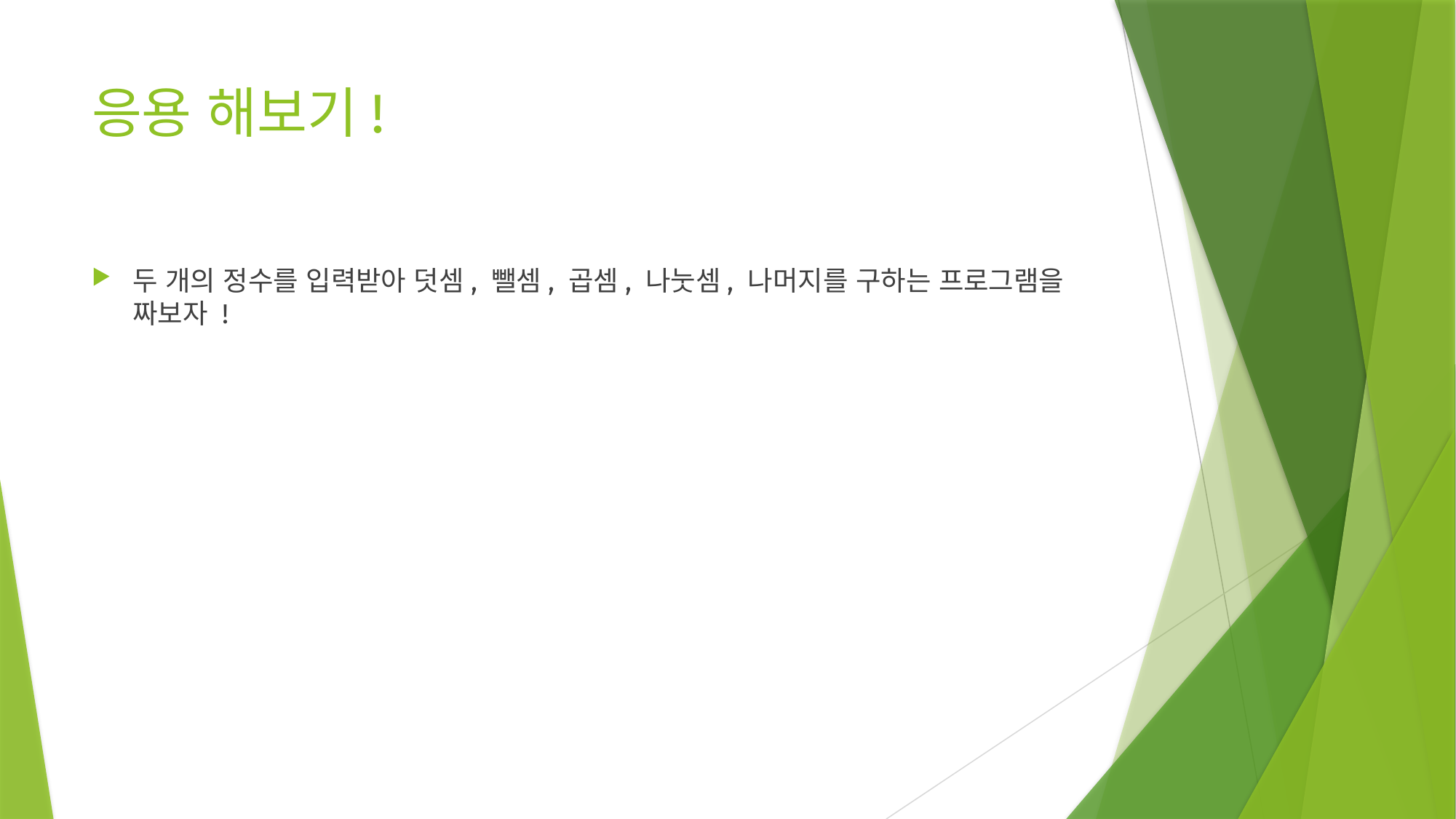

# 응용 해보기!
두 개의 정수를 입력받아 덧셈, 뺄셈, 곱셈, 나눗셈, 나머지를 구하는 프로그램을 짜보자 !